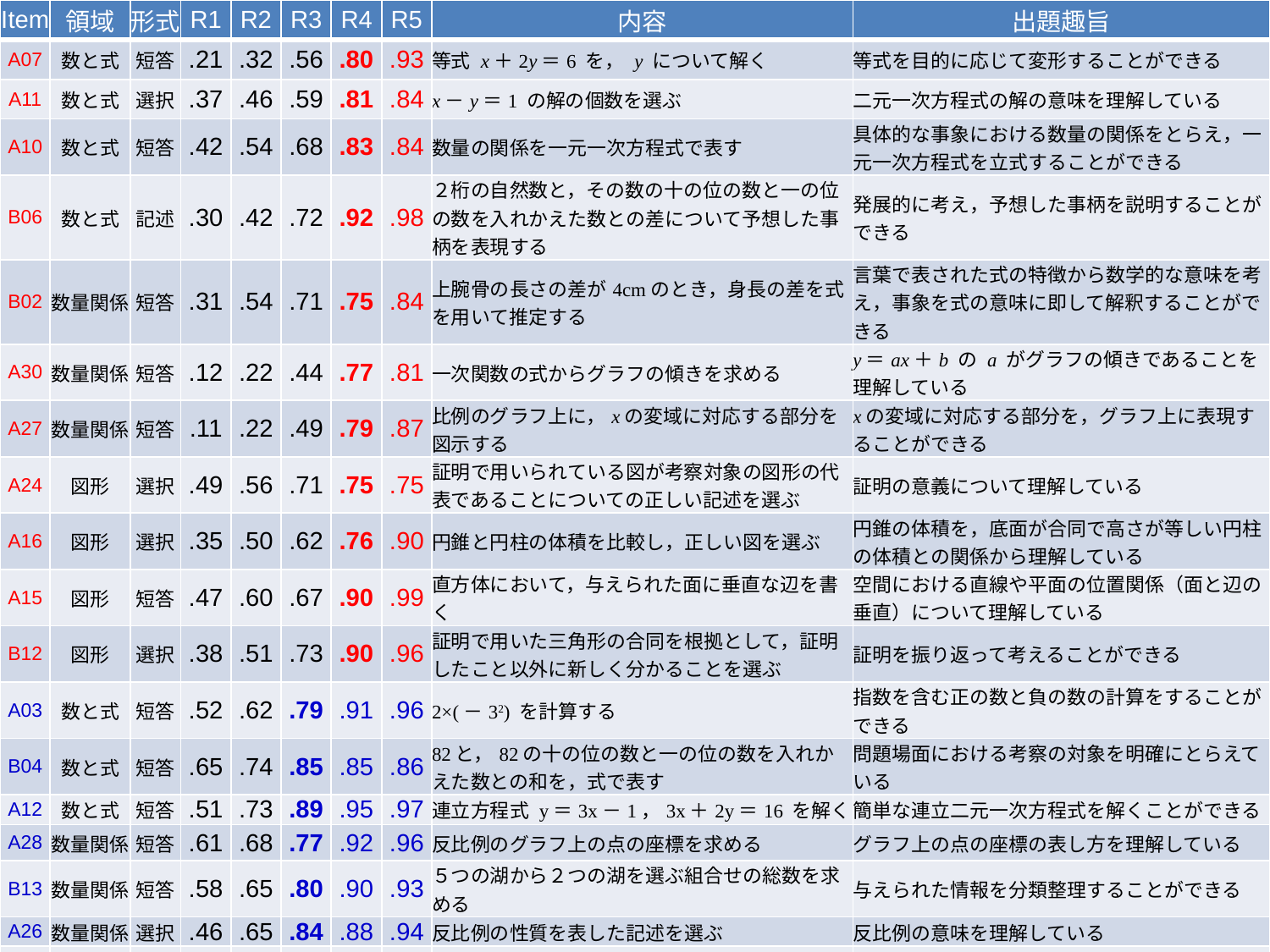

| Item | 領域 | 形式 | R1 | R2 | R3 | R4 | R5 | 内容 | 出題趣旨 |
| --- | --- | --- | --- | --- | --- | --- | --- | --- | --- |
| A07 | 数と式 | 短答 | .21 | .32 | .56 | .80 | .93 | 等式 x＋2y＝6 を， y について解く | 等式を目的に応じて変形することができる |
| A11 | 数と式 | 選択 | .37 | .46 | .59 | .81 | .84 | x－y＝1 の解の個数を選ぶ | 二元一次方程式の解の意味を理解している |
| A10 | 数と式 | 短答 | .42 | .54 | .68 | .83 | .84 | 数量の関係を一元一次方程式で表す | 具体的な事象における数量の関係をとらえ，一元一次方程式を立式することができる |
| B06 | 数と式 | 記述 | .30 | .42 | .72 | .92 | .98 | ２桁の自然数と，その数の十の位の数と一の位の数を入れかえた数との差について予想した事柄を表現する | 発展的に考え，予想した事柄を説明することができる |
| B02 | 数量関係 | 短答 | .31 | .54 | .71 | .75 | .84 | 上腕骨の長さの差が4cmのとき，身長の差を式を用いて推定する | 言葉で表された式の特徴から数学的な意味を考え，事象を式の意味に即して解釈することができる |
| A30 | 数量関係 | 短答 | .12 | .22 | .44 | .77 | .81 | 一次関数の式からグラフの傾きを求める | y＝ax＋b の a がグラフの傾きであることを理解している |
| A27 | 数量関係 | 短答 | .11 | .22 | .49 | .79 | .87 | 比例のグラフ上に，xの変域に対応する部分を図示する | xの変域に対応する部分を，グラフ上に表現することができる |
| A24 | 図形 | 選択 | .49 | .56 | .71 | .75 | .75 | 証明で用いられている図が考察対象の図形の代表であることについての正しい記述を選ぶ | 証明の意義について理解している |
| A16 | 図形 | 選択 | .35 | .50 | .62 | .76 | .90 | 円錐と円柱の体積を比較し，正しい図を選ぶ | 円錐の体積を，底面が合同で高さが等しい円柱の体積との関係から理解している |
| A15 | 図形 | 短答 | .47 | .60 | .67 | .90 | .99 | 直方体において，与えられた面に垂直な辺を書く | 空間における直線や平面の位置関係（面と辺の垂直）について理解している |
| B12 | 図形 | 選択 | .38 | .51 | .73 | .90 | .96 | 証明で用いた三角形の合同を根拠として，証明したこと以外に新しく分かることを選ぶ | 証明を振り返って考えることができる |
| A03 | 数と式 | 短答 | .52 | .62 | .79 | .91 | .96 | 2×(－32) を計算する | 指数を含む正の数と負の数の計算をすることができる |
| B04 | 数と式 | 短答 | .65 | .74 | .85 | .85 | .86 | 82と，82の十の位の数と一の位の数を入れかえた数との和を，式で表す | 問題場面における考察の対象を明確にとらえている |
| A12 | 数と式 | 短答 | .51 | .73 | .89 | .95 | .97 | 連立方程式 y＝3x－1，3x＋2y＝16 を解く | 簡単な連立二元一次方程式を解くことができる |
| A28 | 数量関係 | 短答 | .61 | .68 | .77 | .92 | .96 | 反比例のグラフ上の点の座標を求める | グラフ上の点の座標の表し方を理解している |
| B13 | 数量関係 | 短答 | .58 | .65 | .80 | .90 | .93 | ５つの湖から２つの湖を選ぶ組合せの総数を求める | 与えられた情報を分類整理することができる |
| A26 | 数量関係 | 選択 | .46 | .65 | .84 | .88 | .94 | 反比例の性質を表した記述を選ぶ | 反比例の意味を理解している |
| A25 | 数量関係 | 選択 | .45 | .63 | .87 | .93 | .93 | 数量の関係が比例になるものを選ぶ | 具体的な事象の中には，比例を用いてとらえられるものがあることを理解している |
| B07 | 数量関係 | 短答 | .61 | .73 | .87 | .94 | .94 | 積み重ねたベニヤ板の枚数の求め方を読み，枚数を何に置きかえて考えているかを答える | 事象における数量の関係を見いだし，何と何の関係が利用されているかを明らかにできる |
| A20 | 図形 | 短答 | .33 | .50 | .77 | .86 | .96 | 円周角の大きさを求める | 円周角の性質を理解している |
| B10 | 図形 | 選択 | .54 | .64 | .79 | .87 | .87 | 辺の長さが等しいことを証明する際に，その辺を含む三角形の合同を示せばよい理由を選ぶ | 証明の方針を立てる際に根拠となる事柄を筋道立てて考えることができる |
#